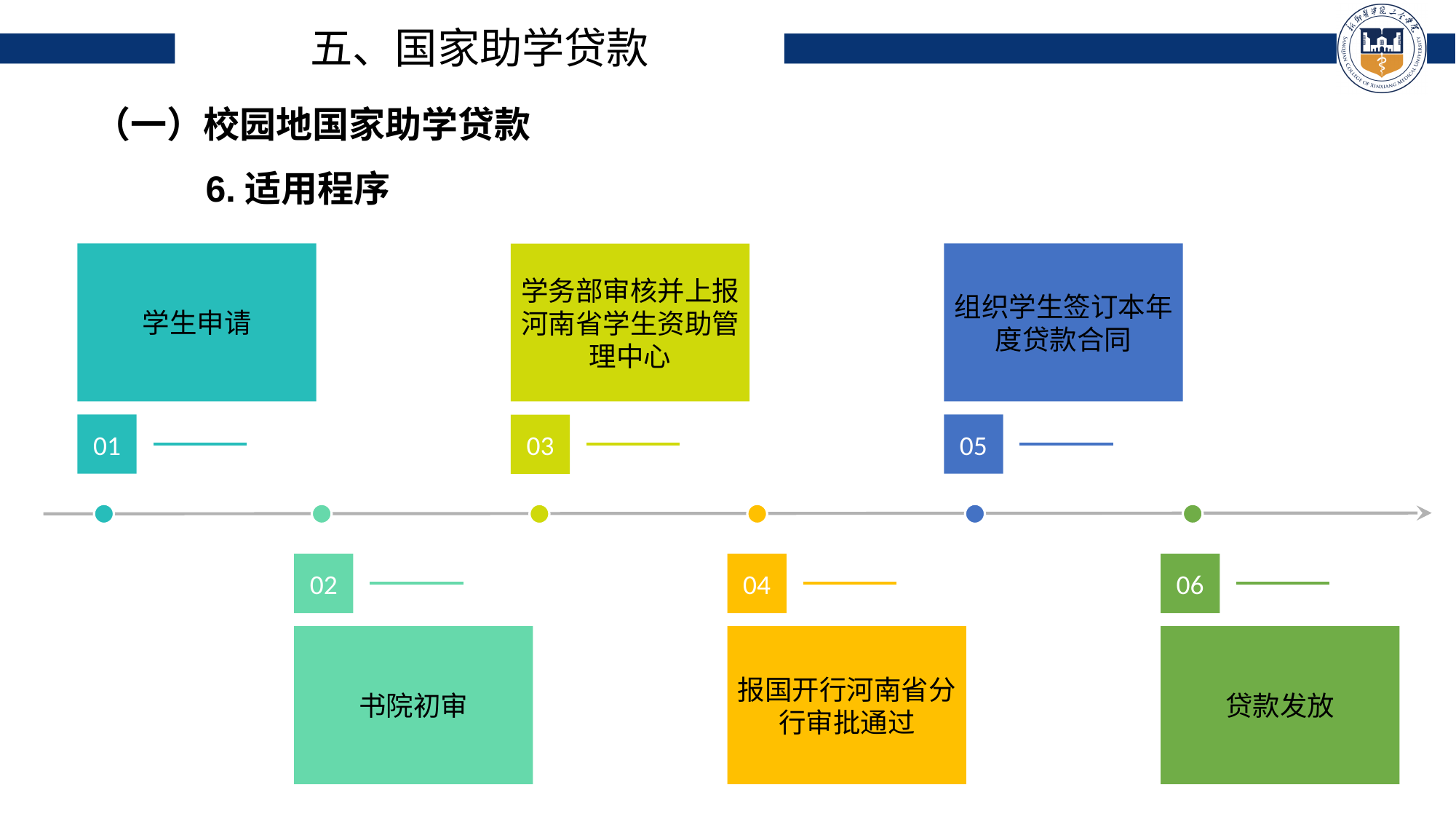

五、国家助学贷款
（一）校园地国家助学贷款
6.适用程序
学生申请
01

组织学生签订本年度贷款合同
05

学务部审核并上报河南省学生资助管理中心
03

02
书院初审

04
报国开行河南省分行审批通过

06
贷款发放